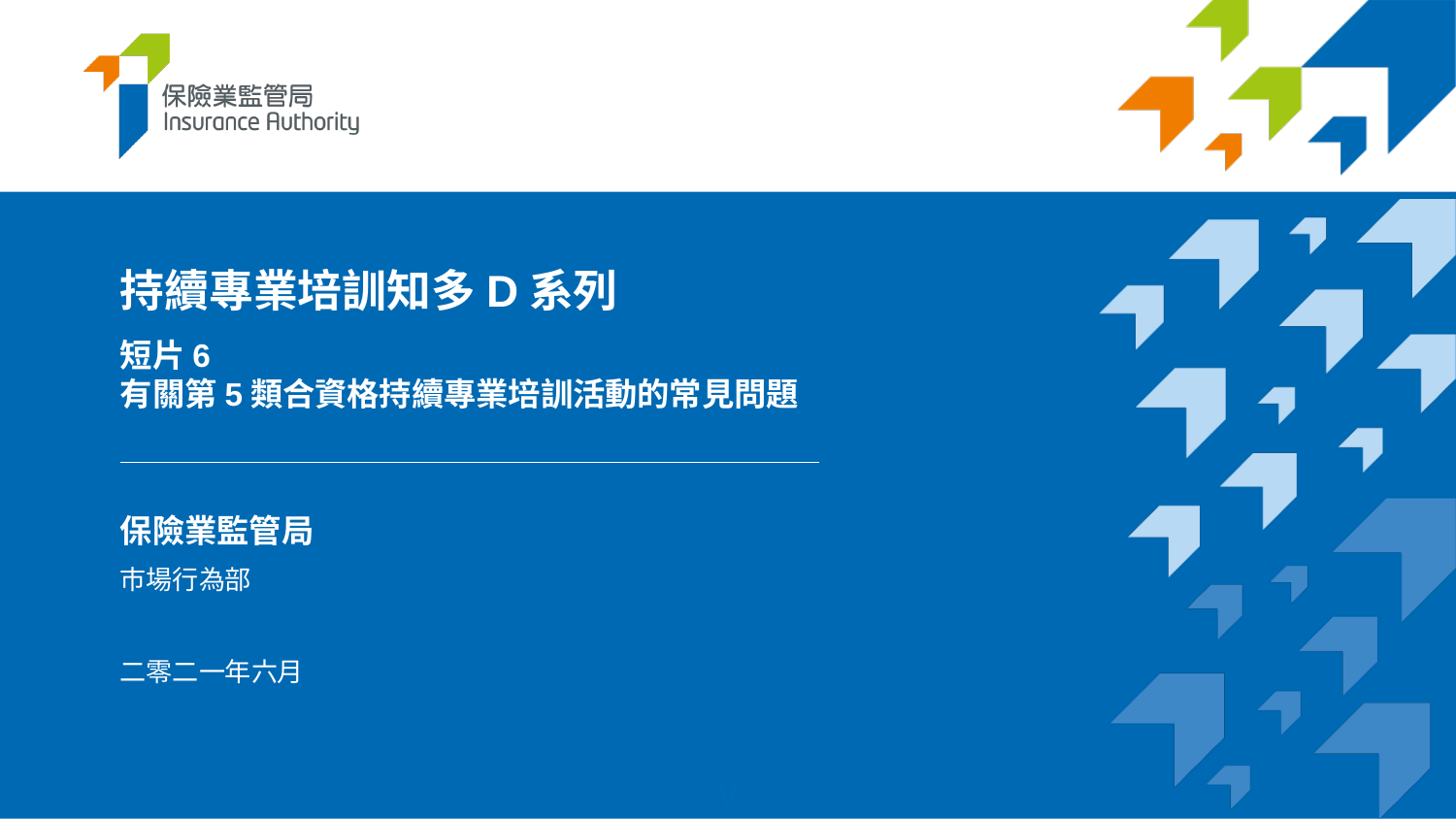

持續專業培訓知多D系列
短片6
有關第5類合資格持續專業培訓活動的常見問題
保險業監管局
市場行為部
二零二一年六月